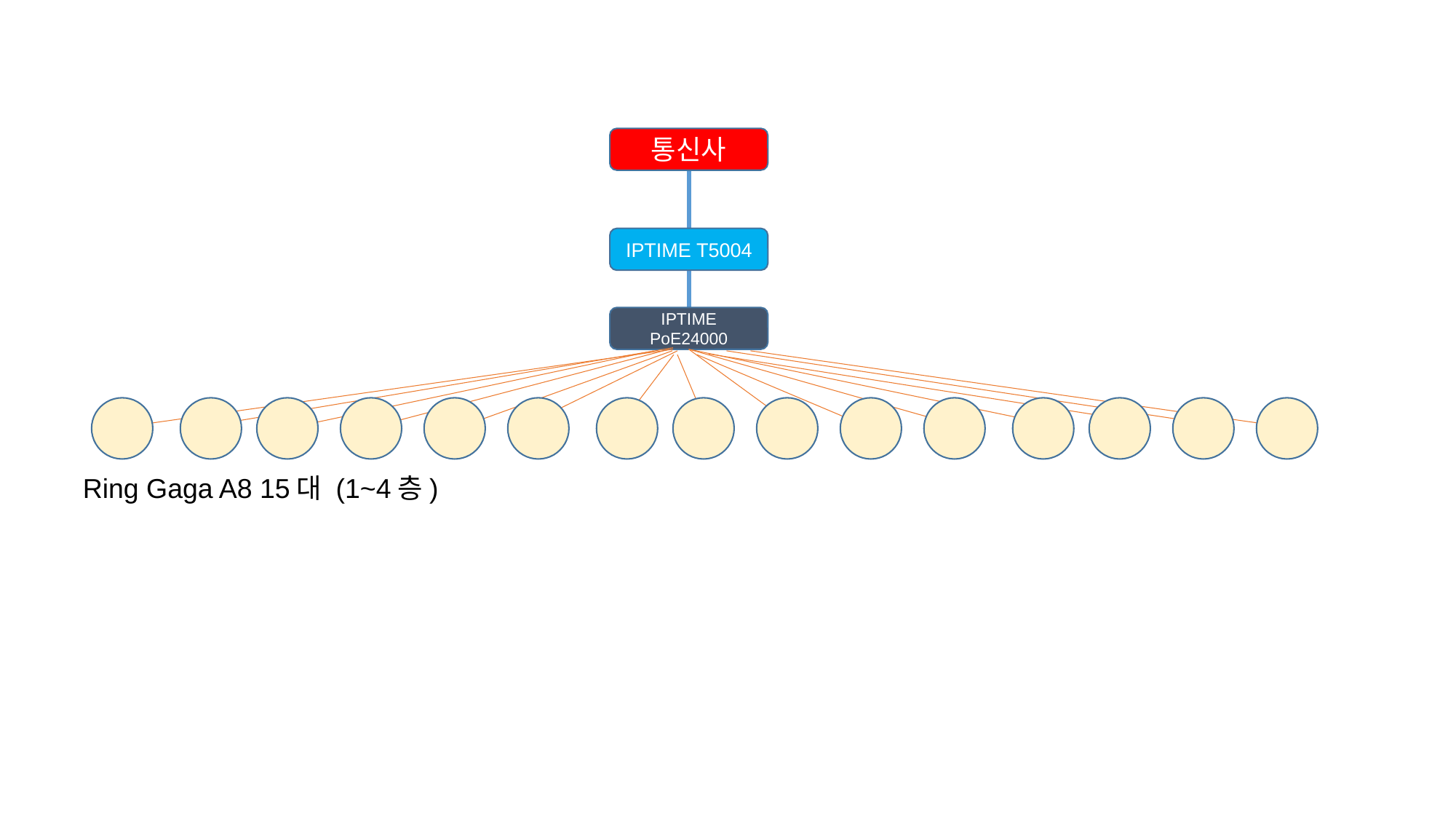

통신사
IPTIME T5004
IPTIME PoE24000

Ring Gaga A8 15대 (1~4층)